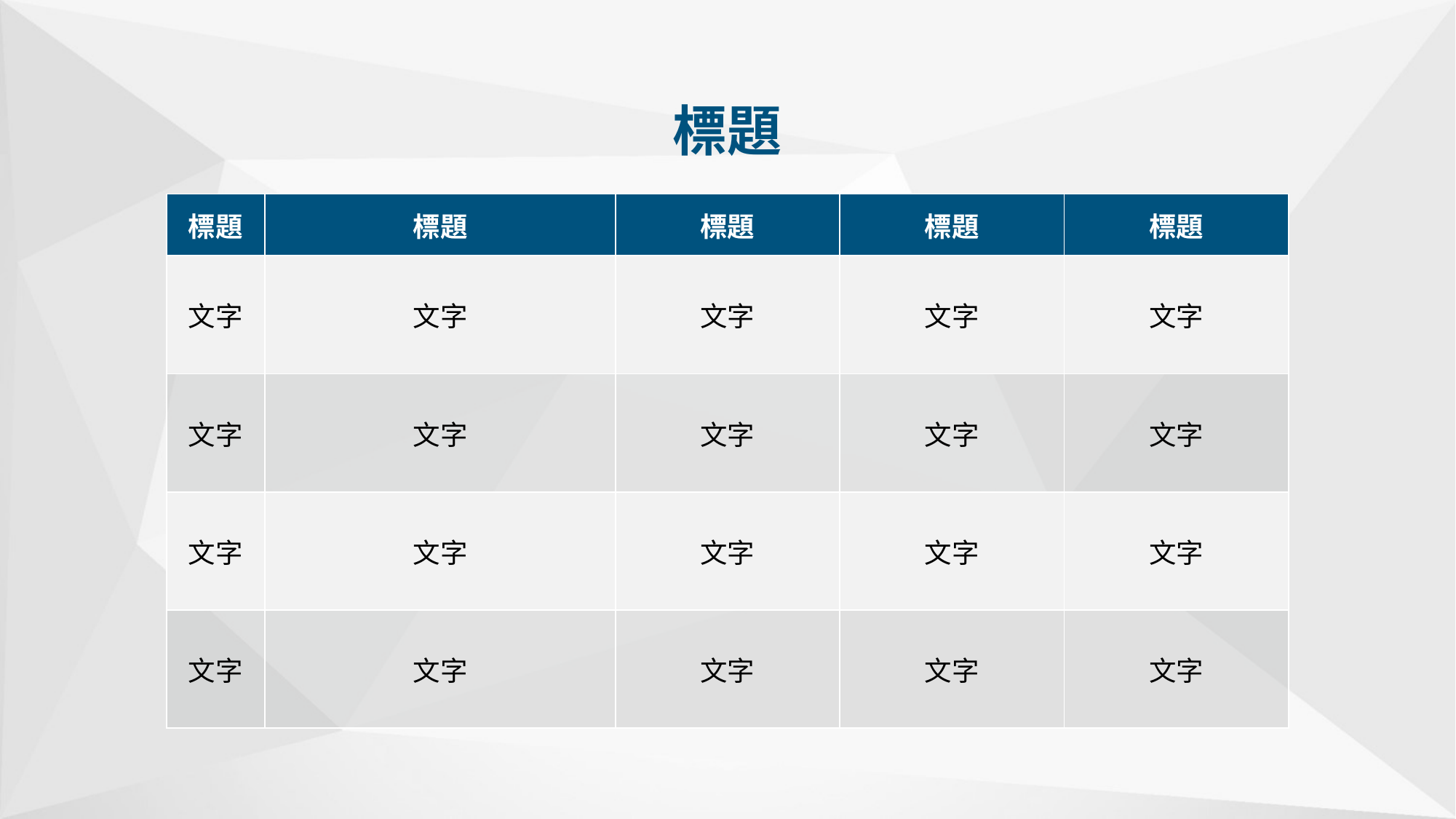

標題
| 標題 | 標題 | 標題 | 標題 | 標題 |
| --- | --- | --- | --- | --- |
| 文字 | 文字 | 文字 | 文字 | 文字 |
| 文字 | 文字 | 文字 | 文字 | 文字 |
| 文字 | 文字 | 文字 | 文字 | 文字 |
| 文字 | 文字 | 文字 | 文字 | 文字 |